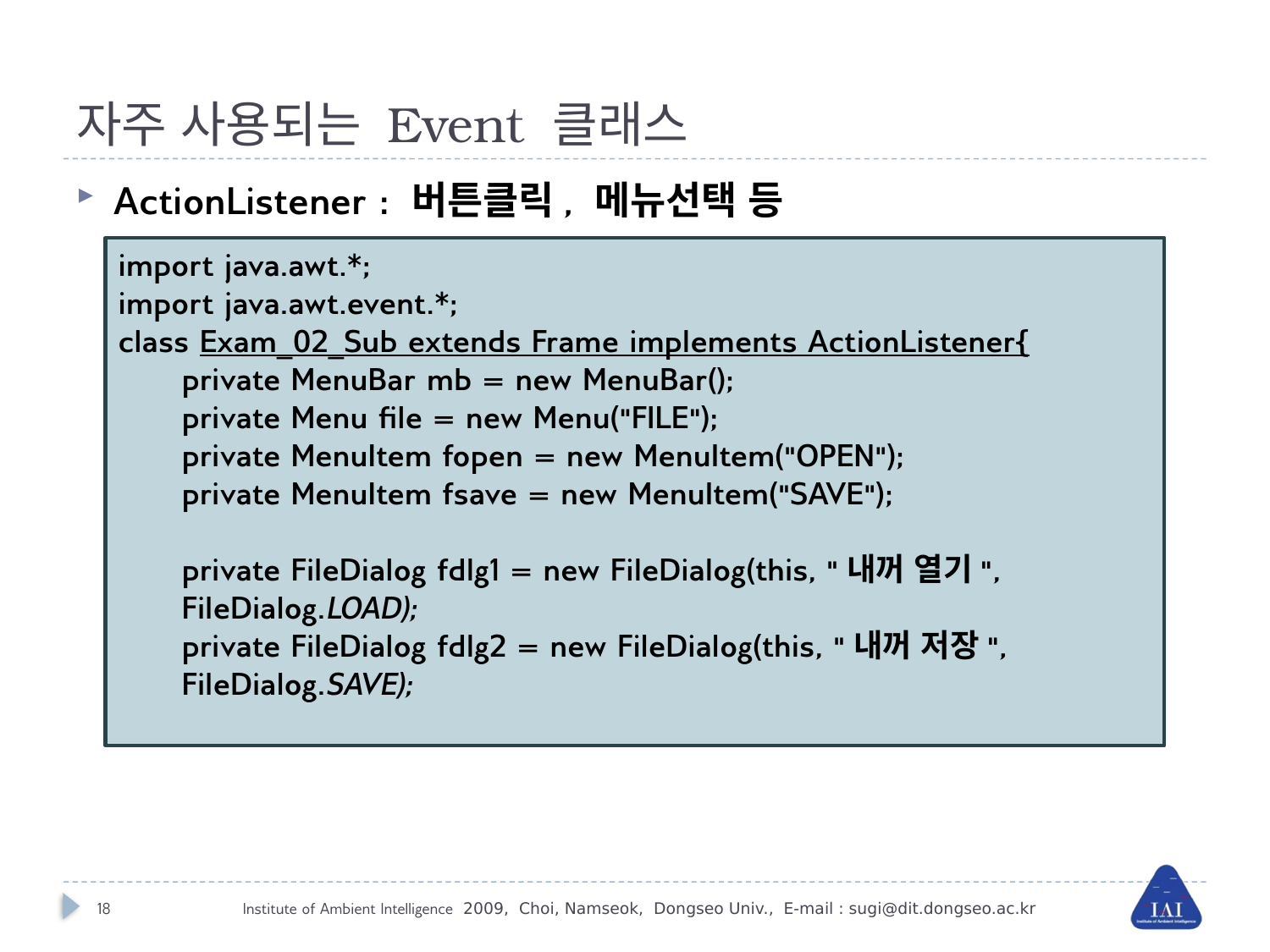

# 자주 사용되는 Event 클래스
ActionListener : 버튼클릭, 메뉴선택 등

import java.awt.*;
import java.awt.event.*;
class Exam_02_Sub extends Frame implements ActionListener{
private MenuBar mb = new MenuBar();
private Menu file = new Menu("FILE");
private MenuItem fopen = new MenuItem("OPEN");
private MenuItem fsave = new MenuItem("SAVE");

private FileDialog fdlg1 = new FileDialog(this, "내꺼 열기", FileDialog.LOAD);
private FileDialog fdlg2 = new FileDialog(this, "내꺼 저장", FileDialog.SAVE);